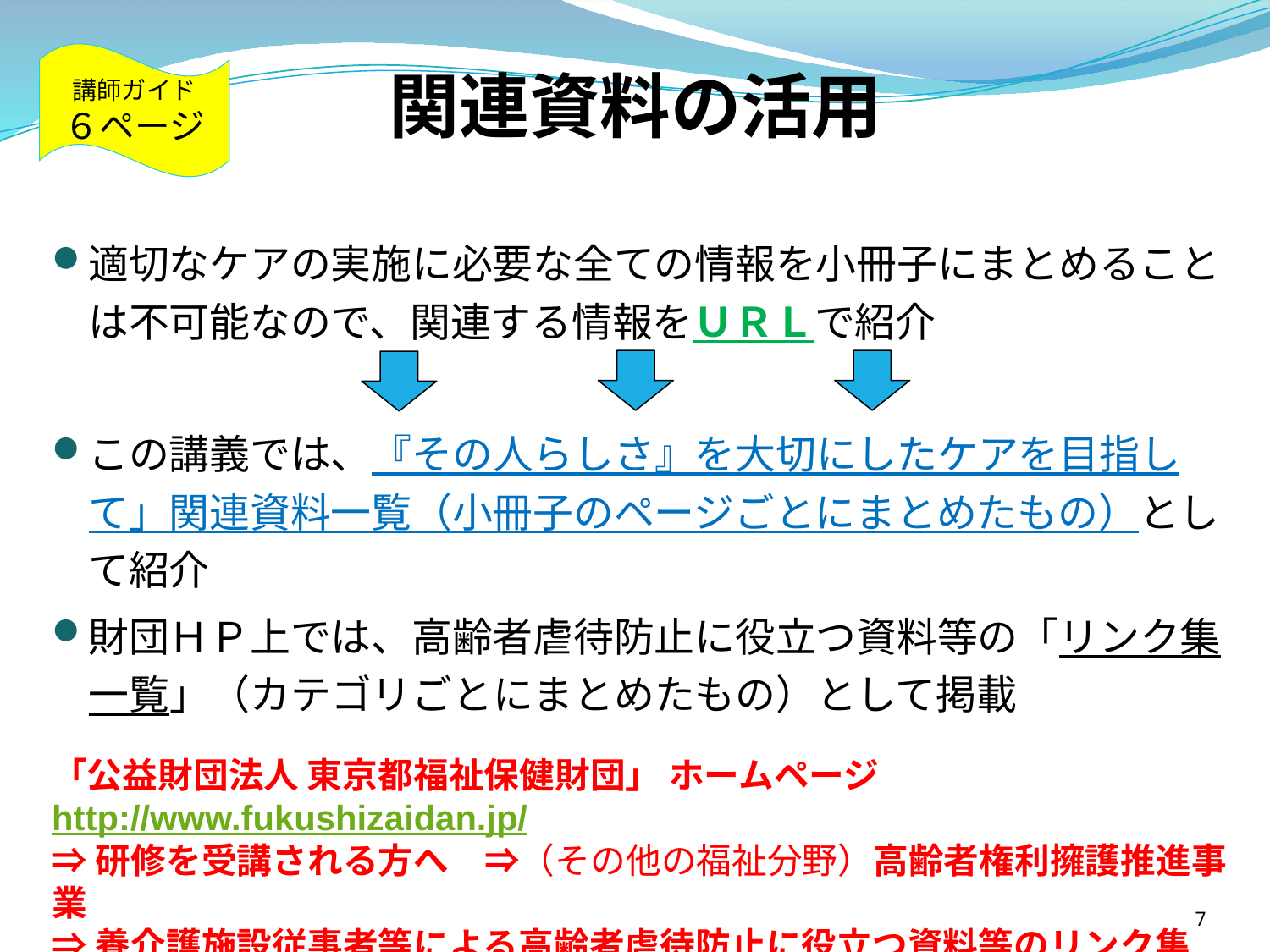

# 関連資料の活用
講師ガイド
６ページ
適切なケアの実施に必要な全ての情報を小冊子にまとめることは不可能なので、関連する情報をＵＲＬで紹介

この講義では、『その人らしさ』を大切にしたケアを目指して」関連資料一覧（小冊子のページごとにまとめたもの）として紹介
財団ＨＰ上では、高齢者虐待防止に役立つ資料等の「リンク集一覧」（カテゴリごとにまとめたもの）として掲載

「公益財団法人 東京都福祉保健財団」 ホームページhttp://www.fukushizaidan.jp/
⇒研修を受講される方へ　⇒（その他の福祉分野）高齢者権利擁護推進事業
⇒養介護施設従事者等による高齢者虐待防止に役立つ資料等のリンク集
7